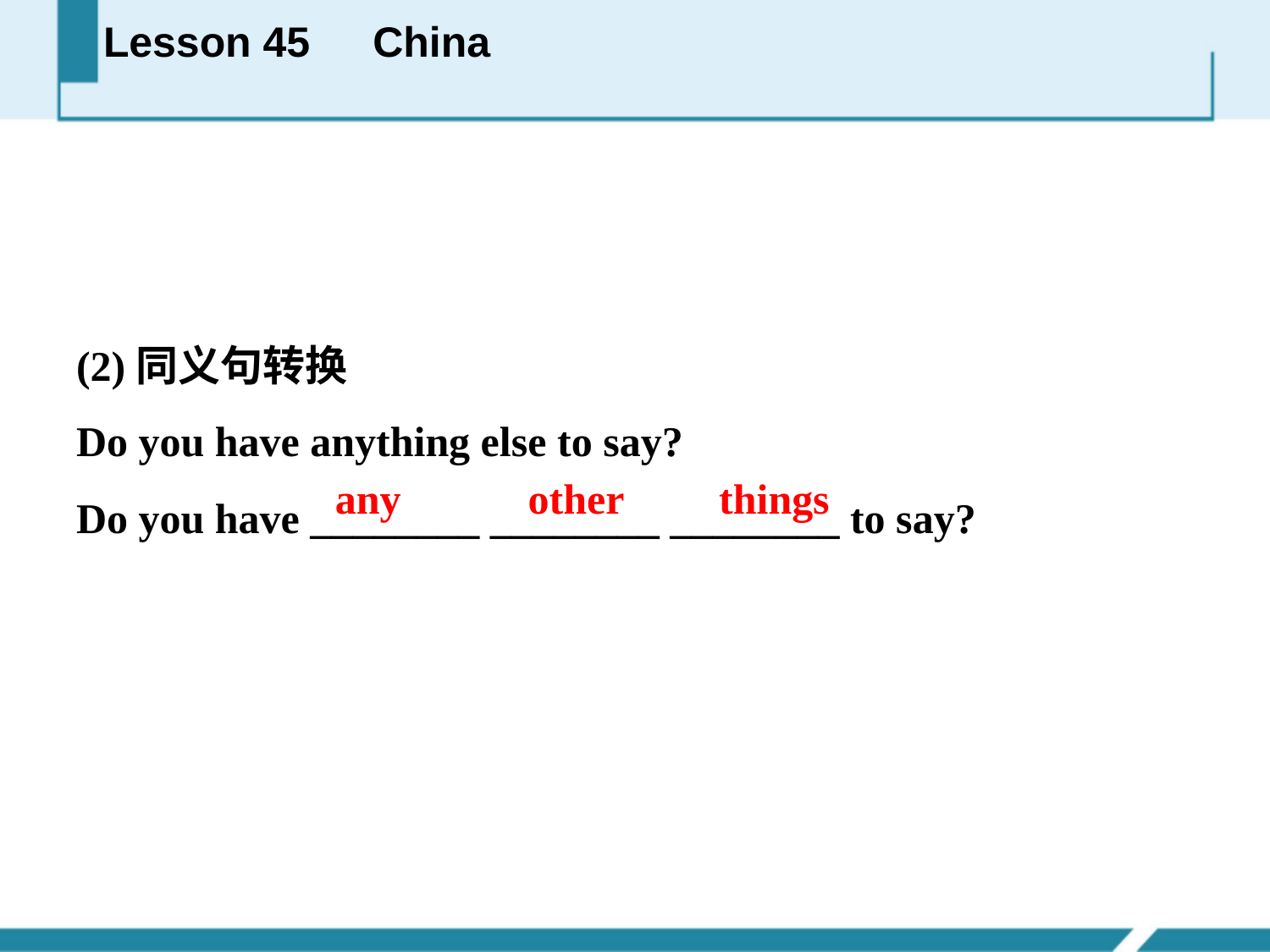

Lesson 45　China
(2)同义句转换
Do you have anything else to say?
Do you have ________ ________ ________ to say?
any            other         things